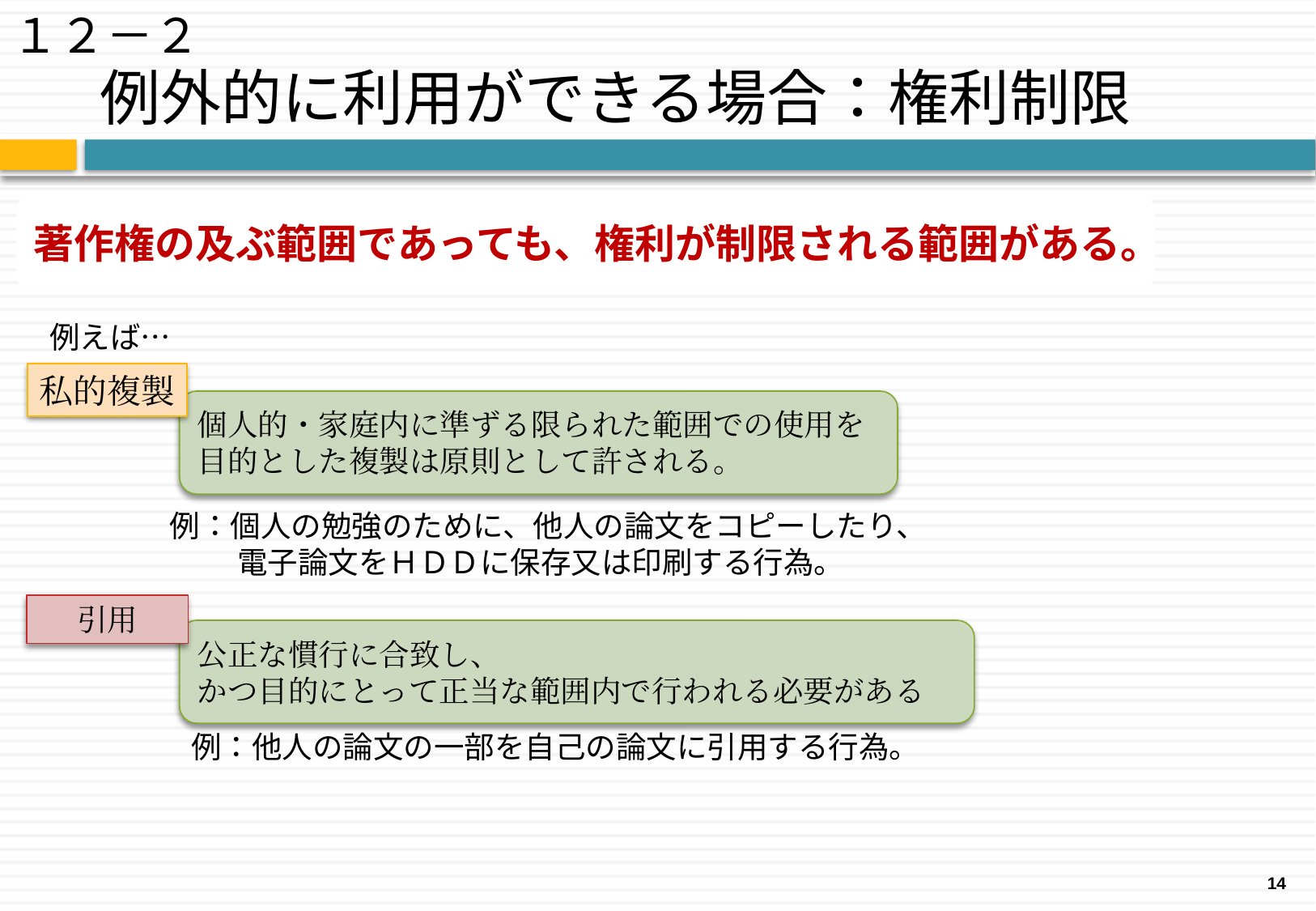

１２－２
# 例外的に利用ができる場合：権利制限
著作権の及ぶ範囲であっても、権利が制限される範囲がある。
例えば…
私的複製
個人的・家庭内に準ずる限られた範囲での使用を
目的とした複製は原則として許される。
例：個人の勉強のために、他人の論文をコピーしたり、
　　 電子論文をＨＤＤに保存又は印刷する行為。
引用
公正な慣行に合致し、
かつ目的にとって正当な範囲内で行われる必要がある
例：他人の論文の一部を自己の論文に引用する行為。
14